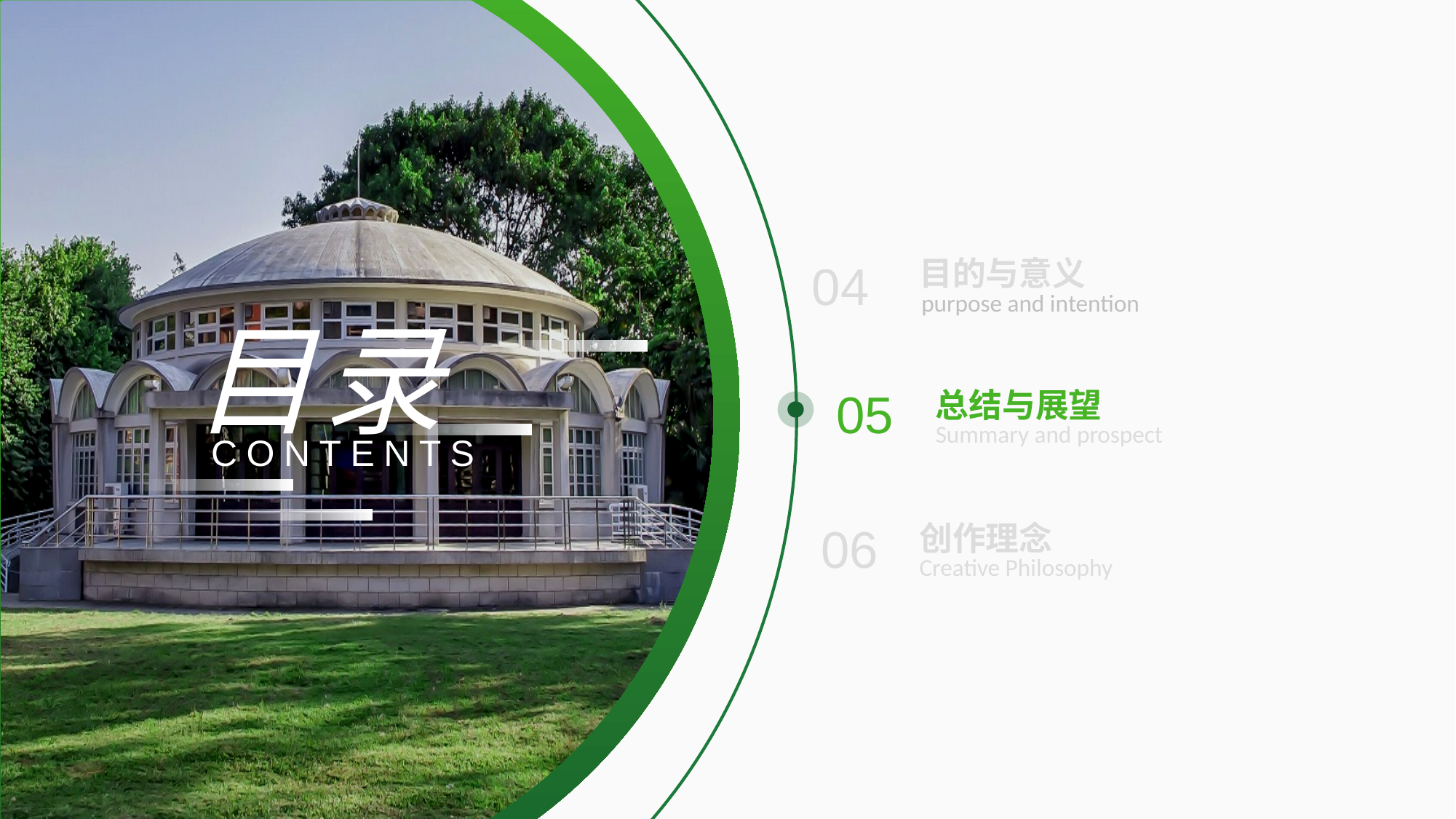

研究背景及意义
01
Research background and significance
国内外研究现状
02
Research status at home and abroad
论文相关方法与理论基础
03
Relevant methods and theoretical basis
目的与意义
04
purpose and intention
05
总结与展望

Summary and prospect
06
创作理念
Creative Philosophy